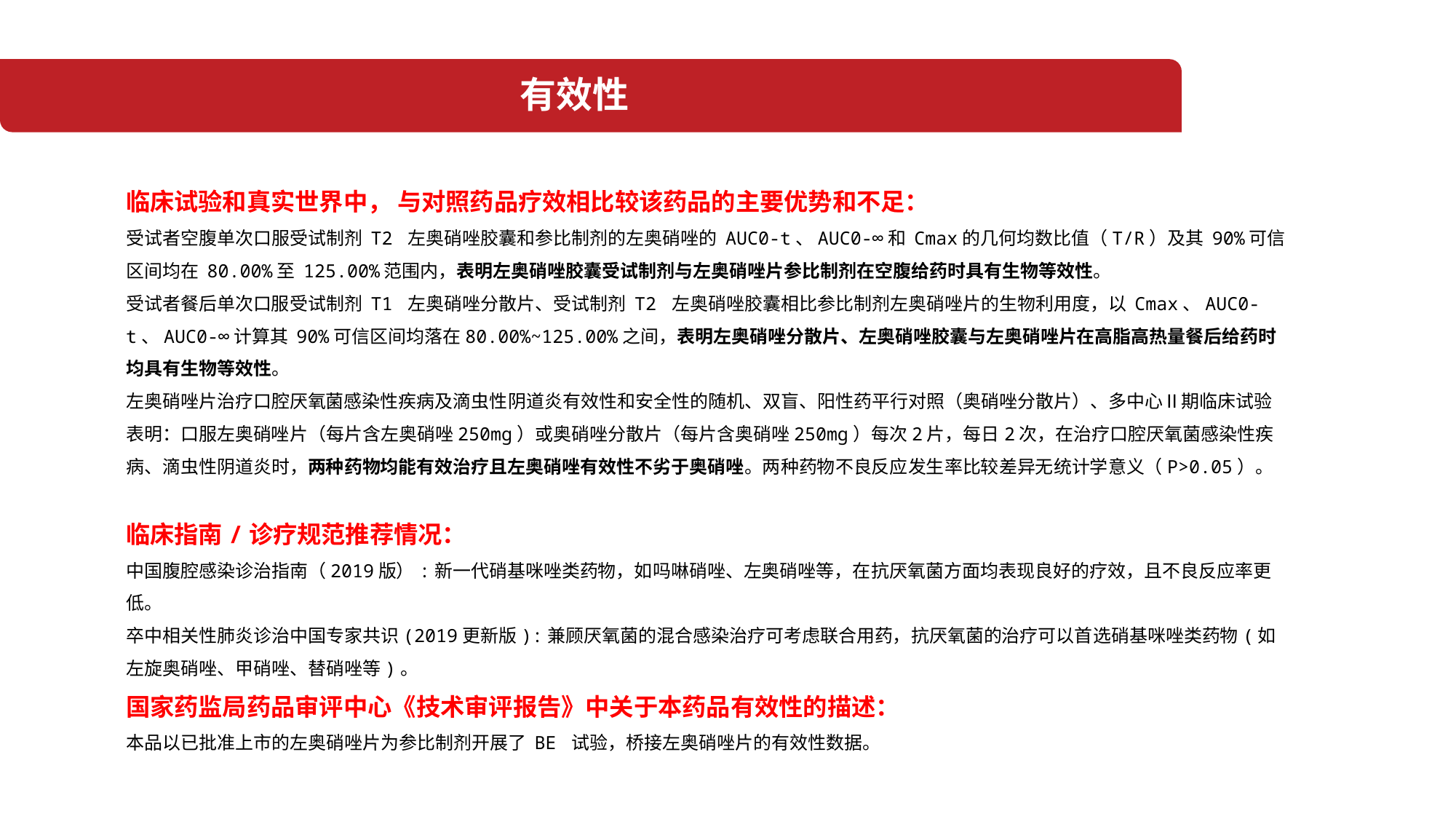

有效性
临床试验和真实世界中， 与对照药品疗效相比较该药品的主要优势和不足：
受试者空腹单次口服受试制剂 T2 左奥硝唑胶囊和参比制剂的左奥硝唑的 AUC0-t、AUC0-∞和 Cmax的几何均数比值（T/R）及其 90%可信区间均在 80.00%至 125.00%范围内，表明左奥硝唑胶囊受试制剂与左奥硝唑片参比制剂在空腹给药时具有生物等效性。
受试者餐后单次口服受试制剂 T1 左奥硝唑分散片、受试制剂 T2 左奥硝唑胶囊相比参比制剂左奥硝唑片的生物利用度，以 Cmax、AUC0-t、AUC0-∞计算其 90%可信区间均落在80.00%~125.00%之间，表明左奥硝唑分散片、左奥硝唑胶囊与左奥硝唑片在高脂高热量餐后给药时均具有生物等效性。
左奥硝唑片治疗口腔厌氧菌感染性疾病及滴虫性阴道炎有效性和安全性的随机、双盲、阳性药平行对照（奥硝唑分散片）、多中心Ⅱ期临床试验表明：口服左奥硝唑片（每片含左奥硝唑250mg）或奥硝唑分散片（每片含奥硝唑250mg）每次2片，每日2次，在治疗口腔厌氧菌感染性疾病、滴虫性阴道炎时，两种药物均能有效治疗且左奥硝唑有效性不劣于奥硝唑。两种药物不良反应发生率比较差异无统计学意义（P>0.05）。

临床指南/诊疗规范推荐情况：
中国腹腔感染诊治指南（2019版）:新一代硝基咪唑类药物，如吗啉硝唑、左奥硝唑等，在抗厌氧菌方面均表现良好的疗效，且不良反应率更低。
卒中相关性肺炎诊治中国专家共识(2019更新版):兼顾厌氧菌的混合感染治疗可考虑联合用药，抗厌氧菌的治疗可以首选硝基咪唑类药物(如左旋奥硝唑、甲硝唑、替硝唑等)。
国家药监局药品审评中心《技术审评报告》中关于本药品有效性的描述：
本品以已批准上市的左奥硝唑片为参比制剂开展了 BE 试验，桥接左奥硝唑片的有效性数据。